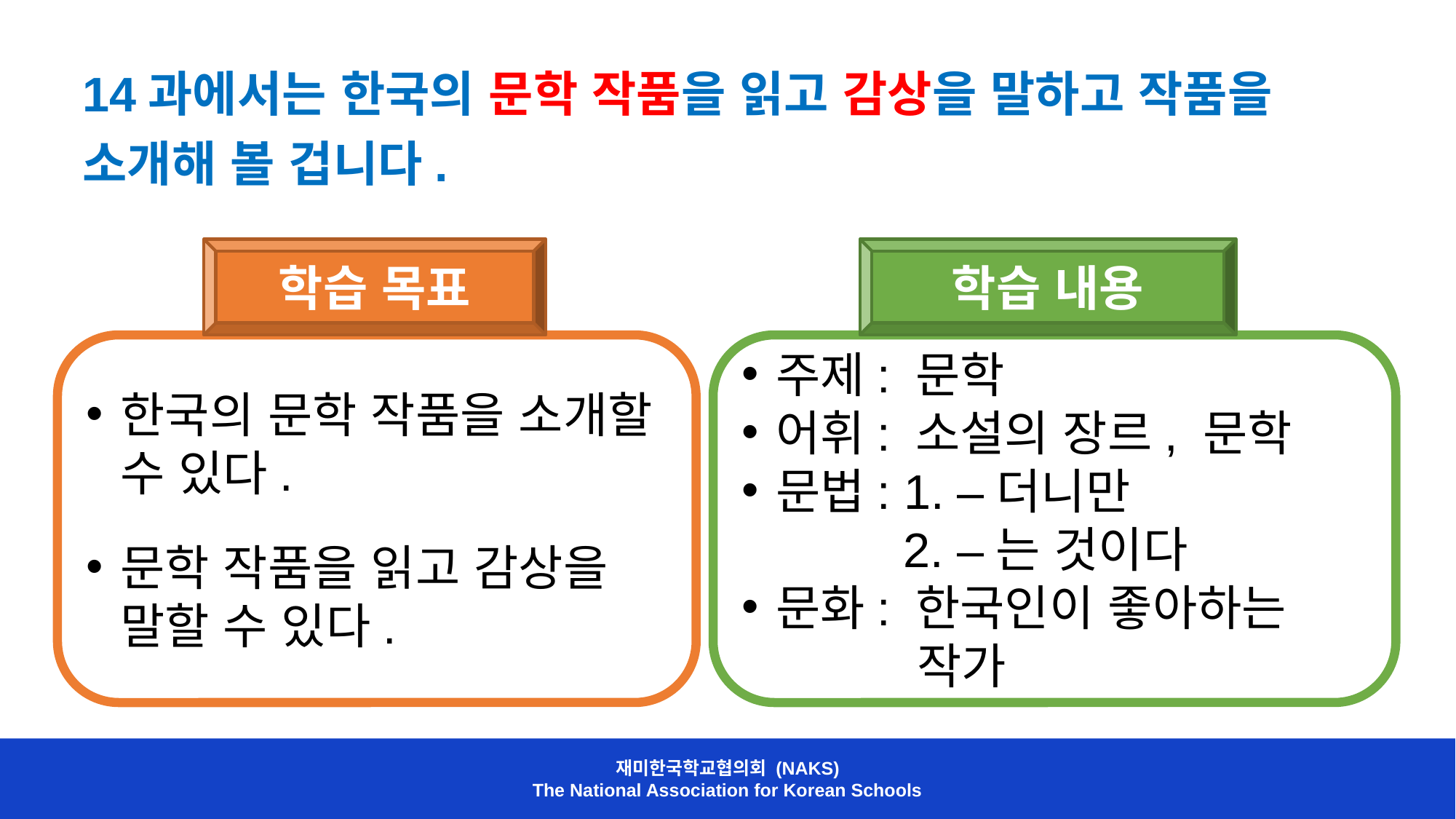

14과에서는 한국의 문학 작품을 읽고 감상을 말하고 작품을 소개해 볼 겁니다.
학습 내용
주제: 문학
어휘: 소설의 장르, 문학
문법: 1. –더니만
            2. –는 것이다
문화: 한국인이 좋아하는
            작가
학습 목표
한국의 문학 작품을 소개할 수 있다.

문학 작품을 읽고 감상을 말할 수 있다.
재미한국학교협의회 (NAKS)
The National Association for Korean Schools